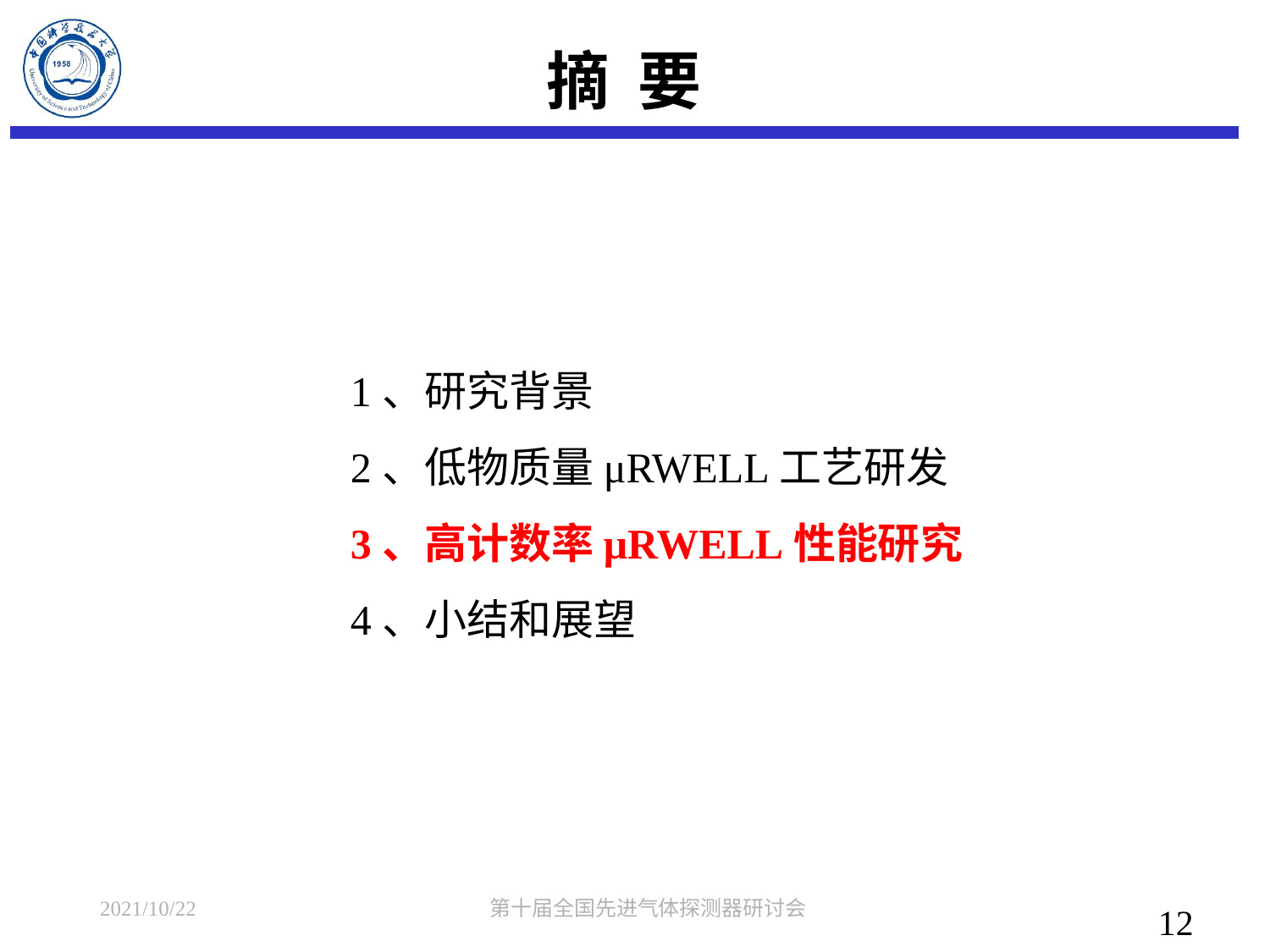

# 摘  要
1、研究背景
2、低物质量μRWELL工艺研发
3、高计数率μRWELL性能研究
4、小结和展望
2021/10/22
第十届全国先进气体探测器研讨会
12